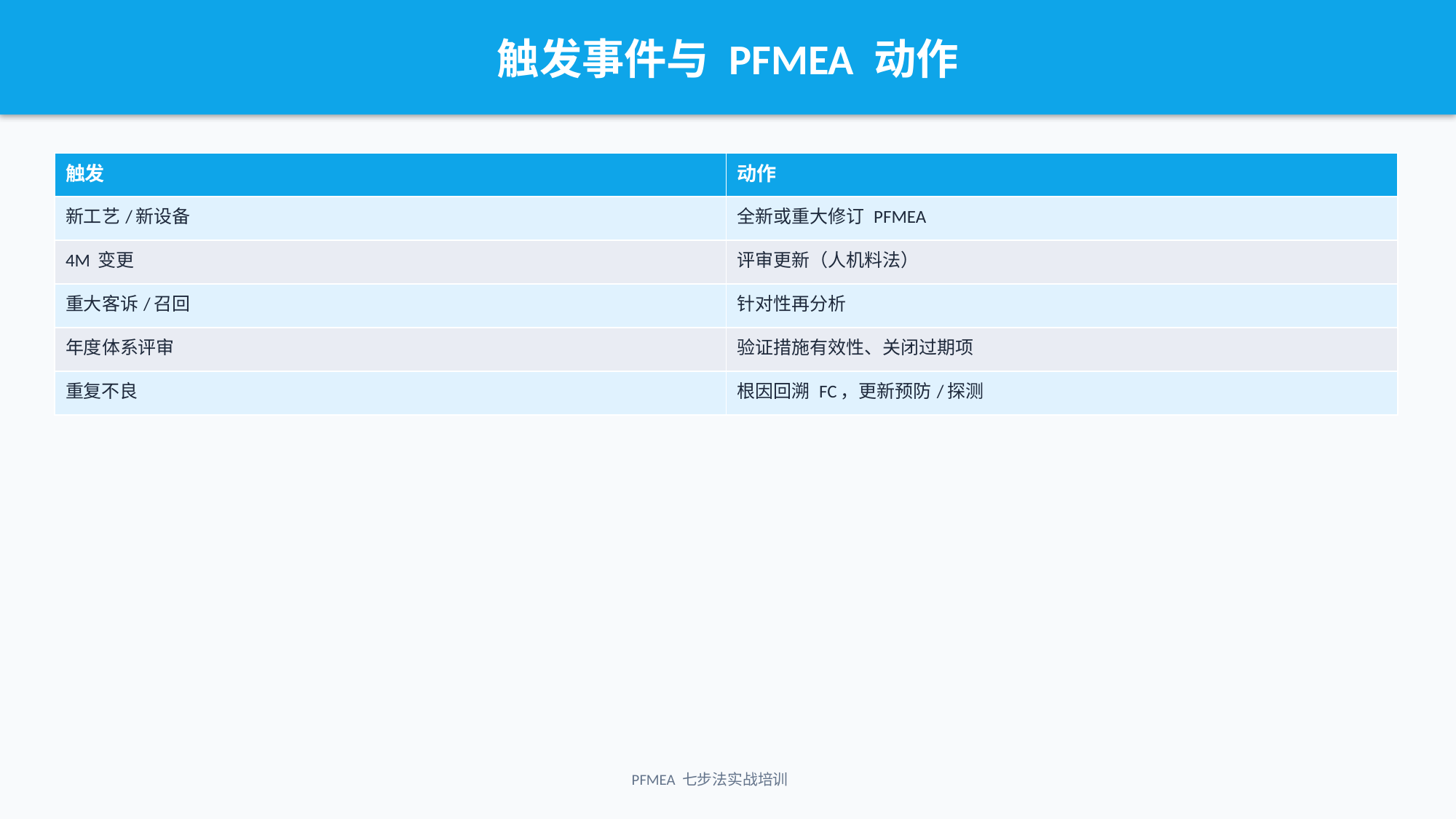

触发事件与 PFMEA 动作
| 触发 | 动作 |
| --- | --- |
| 新工艺/新设备 | 全新或重大修订 PFMEA |
| 4M 变更 | 评审更新（人机料法） |
| 重大客诉/召回 | 针对性再分析 |
| 年度体系评审 | 验证措施有效性、关闭过期项 |
| 重复不良 | 根因回溯 FC，更新预防/探测 |
PFMEA 七步法实战培训